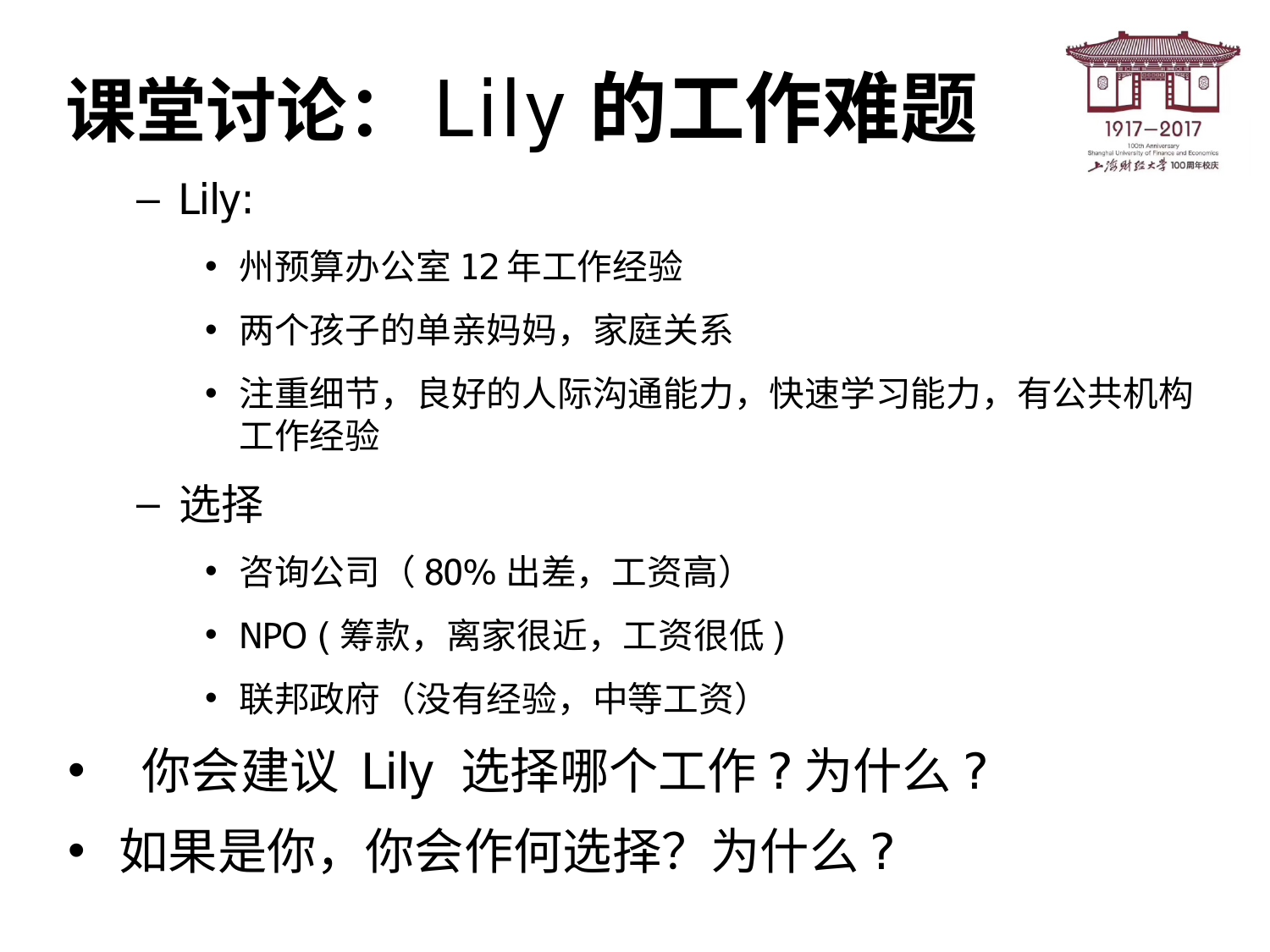

# 课堂讨论：Lily的工作难题
Lily:
州预算办公室12年工作经验
两个孩子的单亲妈妈，家庭关系
注重细节，良好的人际沟通能力，快速学习能力，有公共机构工作经验
选择
咨询公司（80%出差，工资高）
NPO (筹款，离家很近，工资很低)
联邦政府（没有经验，中等工资）
 你会建议 Lily 选择哪个工作?为什么?
如果是你，你会作何选择？为什么?